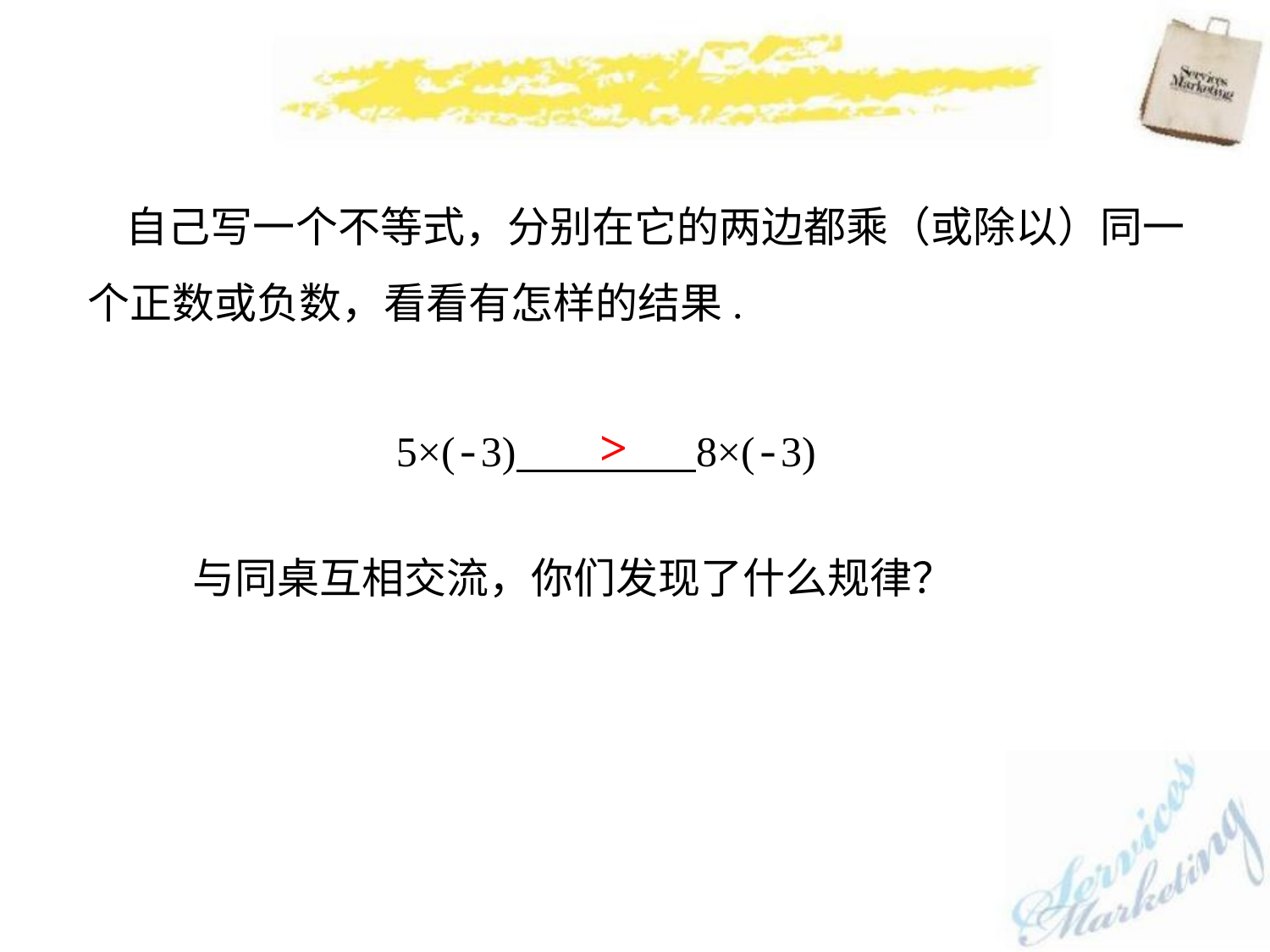

自己写一个不等式，分别在它的两边都乘（或除以）同一个正数或负数，看看有怎样的结果.
>
     5×(-3)                 8×(-3)
与同桌互相交流，你们发现了什么规律？